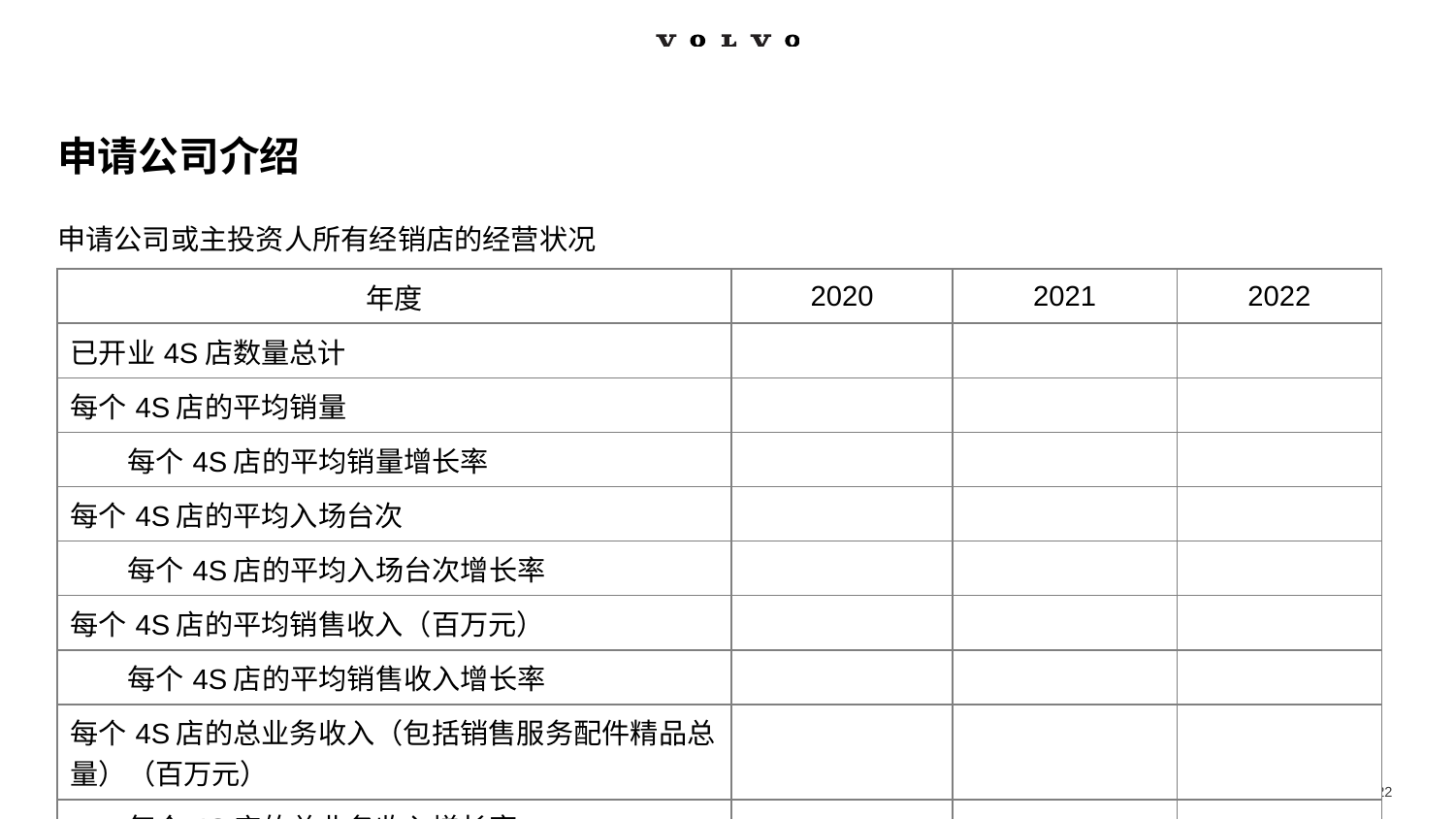

# 申请公司介绍
申请公司或主投资人所有经销店的经营状况

| 年度 | 2020 | 2021 | 2022 |
| --- | --- | --- | --- |
| 已开业4S店数量总计 |  |  |  |
| 每个4S店的平均销量 |  |  |  |
| 每个4S店的平均销量增长率 |  |  |  |
| 每个4S店的平均入场台次 |  |  |  |
| 每个4S店的平均入场台次增长率 |  |  |  |
| 每个4S店的平均销售收入（百万元） |  |  |  |
| 每个4S店的平均销售收入增长率 |  |  |  |
| 每个4S店的总业务收入（包括销售服务配件精品总量）（百万元） |  |  |  |
| 每个4S店的总业务收入增长率 |  |  |  |
22